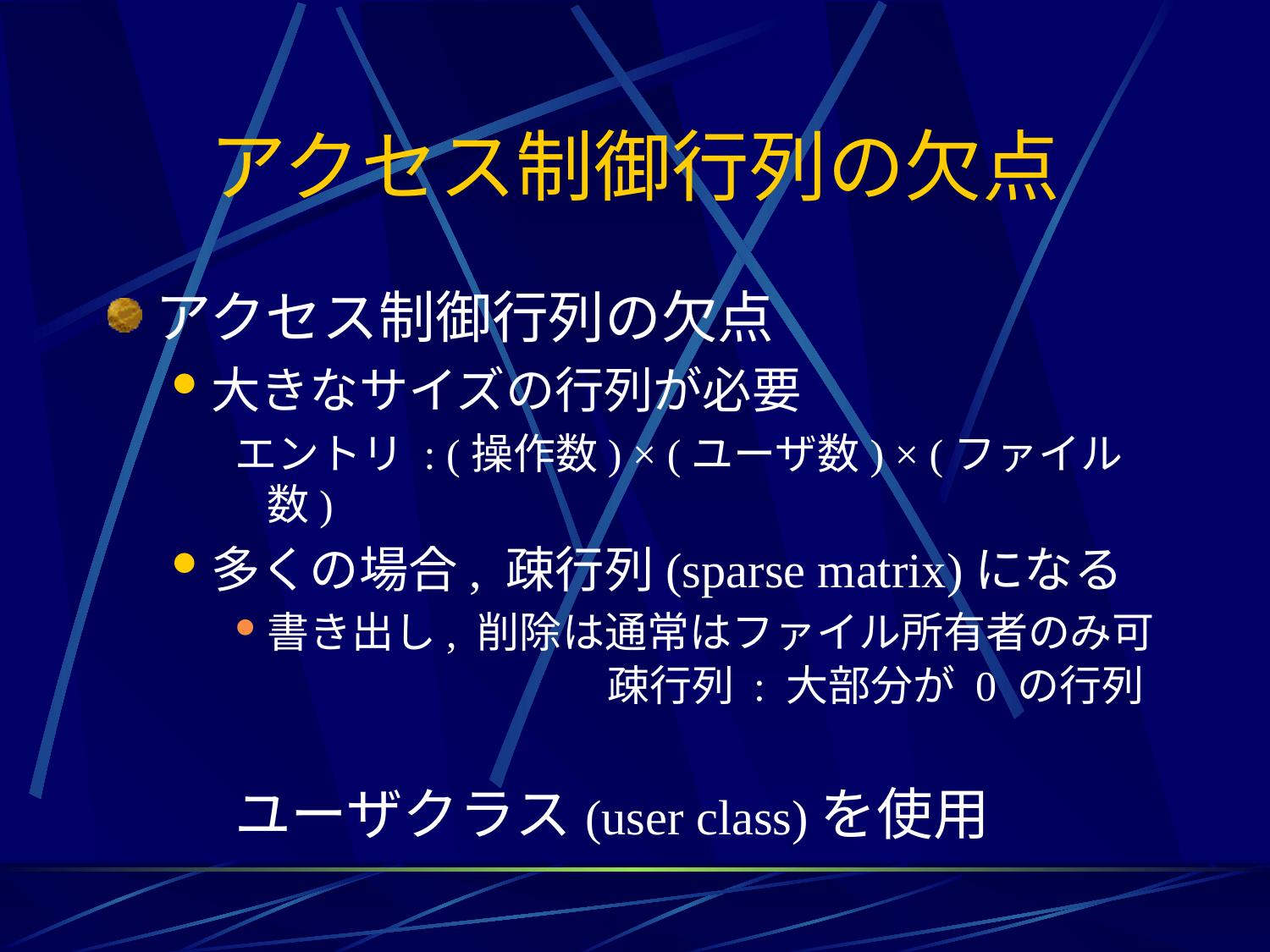

# アクセス制御行列の欠点
アクセス制御行列の欠点
大きなサイズの行列が必要
エントリ : (操作数) × (ユーザ数) × (ファイル数)
多くの場合, 疎行列(sparse matrix)になる
書き出し, 削除は通常はファイル所有者のみ可
疎行列 : 大部分が 0 の行列
ユーザクラス(user class)を使用